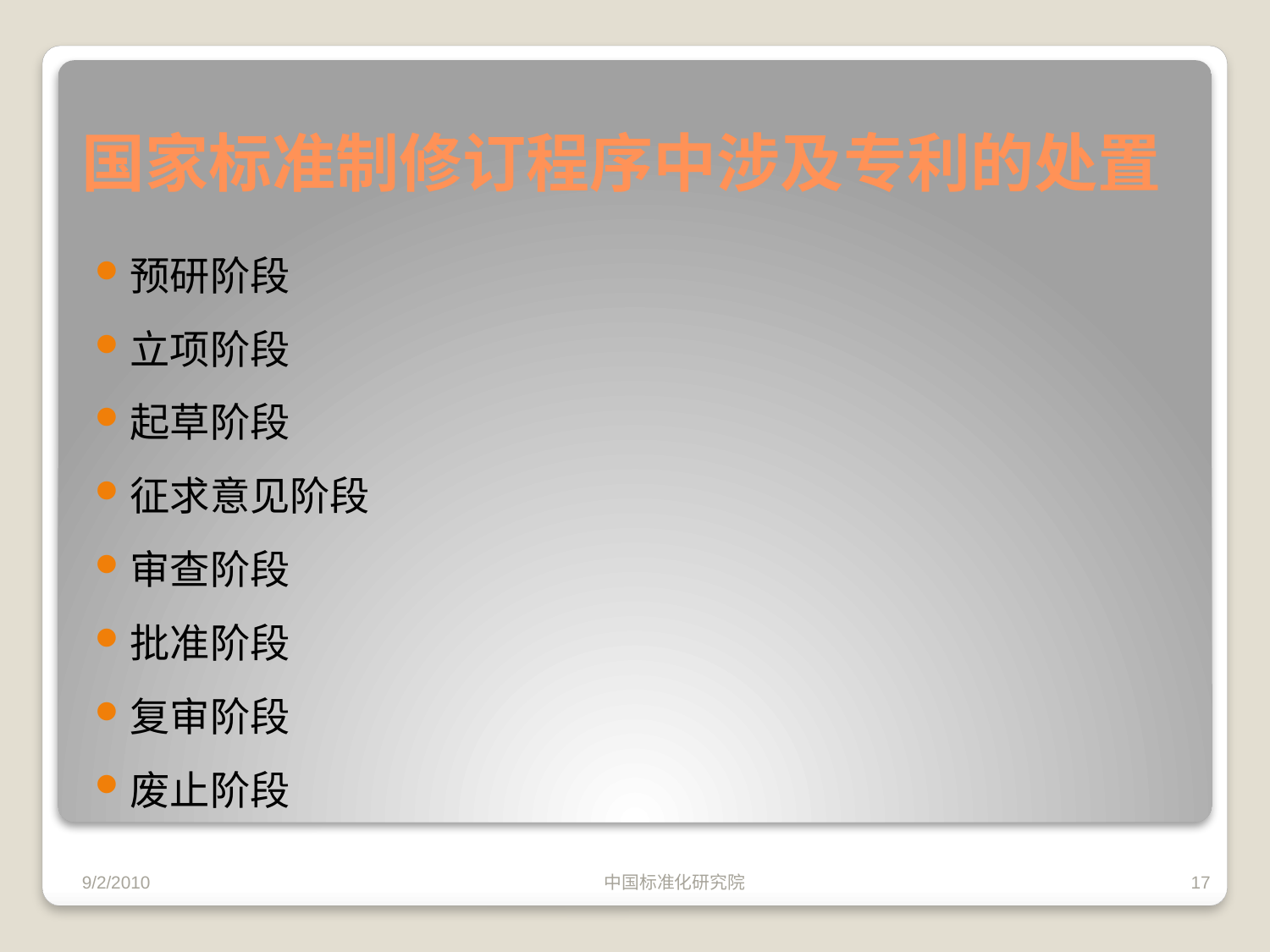

# 国家标准制修订程序中涉及专利的处置
预研阶段
立项阶段
起草阶段
征求意见阶段
审查阶段
批准阶段
复审阶段
废止阶段

9/2/2010
中国标准化研究院
17